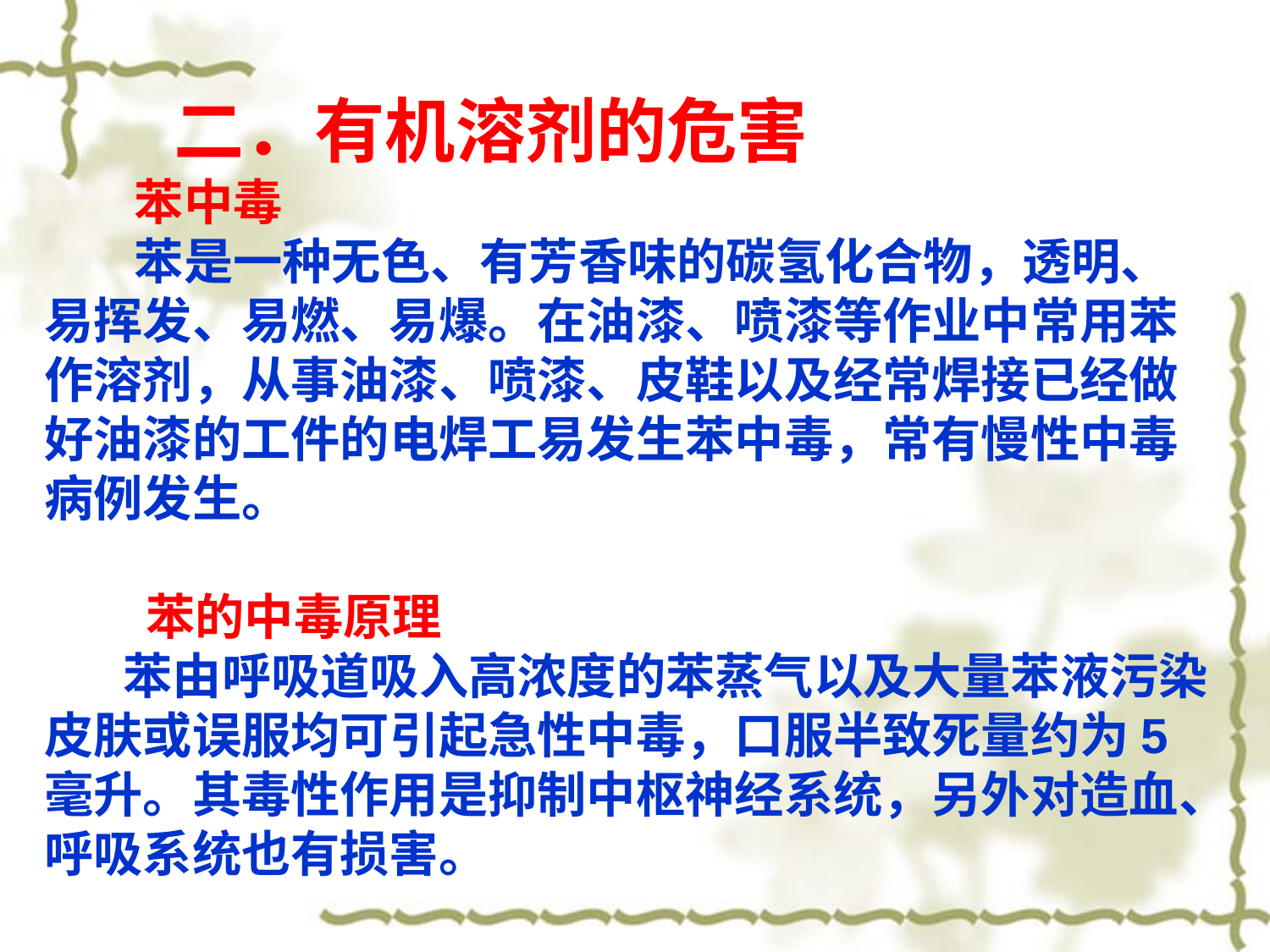

二．有机溶剂的危害
       苯中毒
       苯是一种无色、有芳香味的碳氢化合物，透明、易挥发、易燃、易爆。在油漆、喷漆等作业中常用苯作溶剂，从事油漆、喷漆、皮鞋以及经常焊接已经做好油漆的工件的电焊工易发生苯中毒，常有慢性中毒病例发生。

        苯的中毒原理
      苯由呼吸道吸入高浓度的苯蒸气以及大量苯液污染皮肤或误服均可引起急性中毒，口服半致死量约为5毫升。其毒性作用是抑制中枢神经系统，另外对造血、呼吸系统也有损害。

69